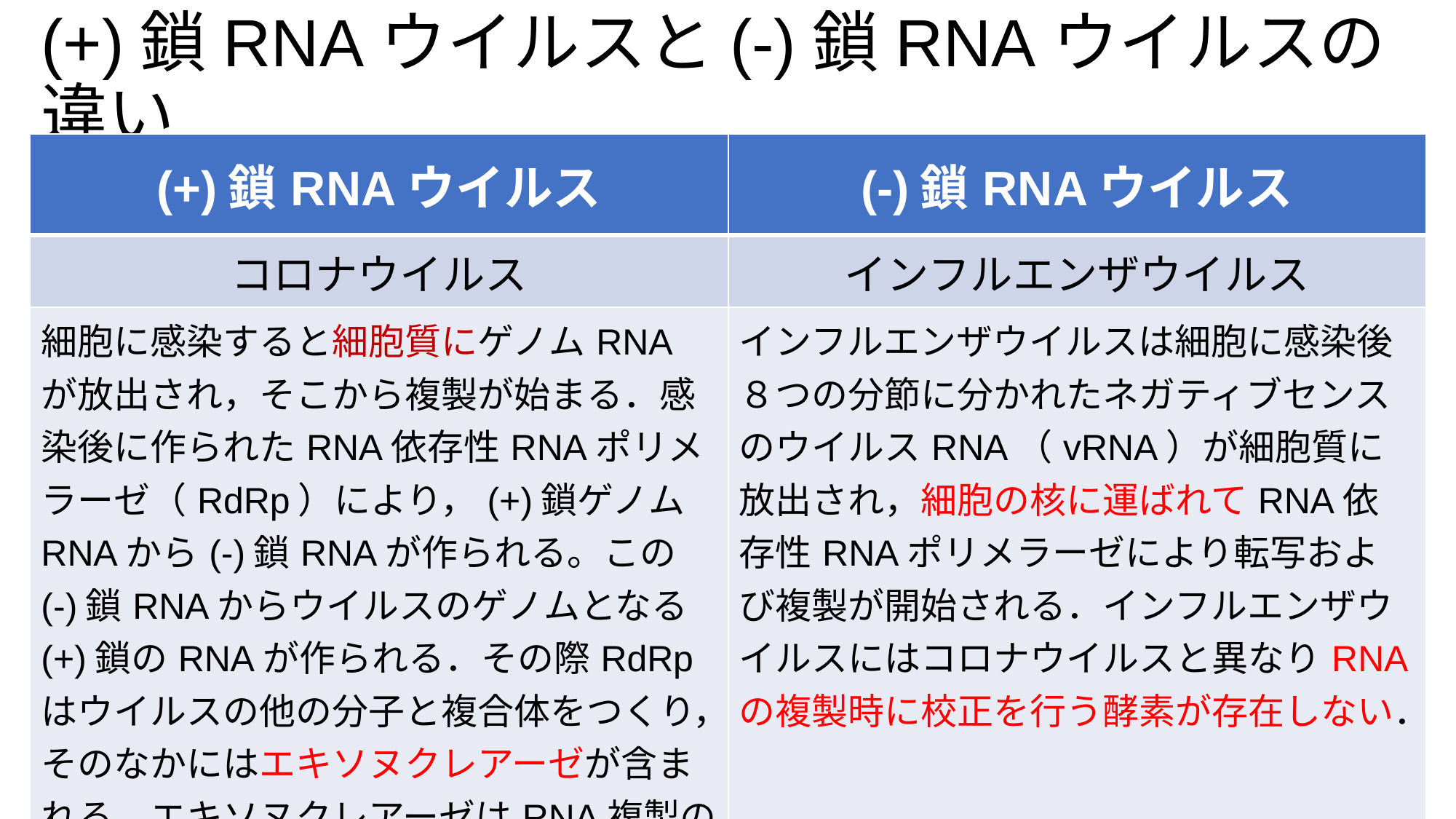

# (+)鎖RNAウイルスと(-)鎖RNAウイルスの違い
| (+)鎖RNAウイルス | (-)鎖RNAウイルス |
| --- | --- |
| コロナウイルス | インフルエンザウイルス |
| 細胞に感染すると細胞質にゲノムRNAが放出され，そこから複製が始まる．感染後に作られたRNA依存性RNAポリメラーゼ（RdRp）により，(+)鎖ゲノムRNAから(-)鎖RNAが作られる。この(-)鎖RNAからウイルスのゲノムとなる(+)鎖のRNAが作られる．その際RdRpはウイルスの他の分子と複合体をつくり，そのなかにはエキソヌクレアーゼが含まれる．エキソヌクレアーゼはRNA複製の過程で間違いを修正する機能を持つ。☞変異はしにくい。 | インフルエンザウイルスは細胞に感染後８つの分節に分かれたネガティブセンスのウイルスRNA（vRNA）が細胞質に放出され，細胞の核に運ばれてRNA依存性RNAポリメラーゼにより転写および複製が開始される．インフルエンザウイルスにはコロナウイルスと異なりRNAの複製時に校正を行う酵素が存在しない． |